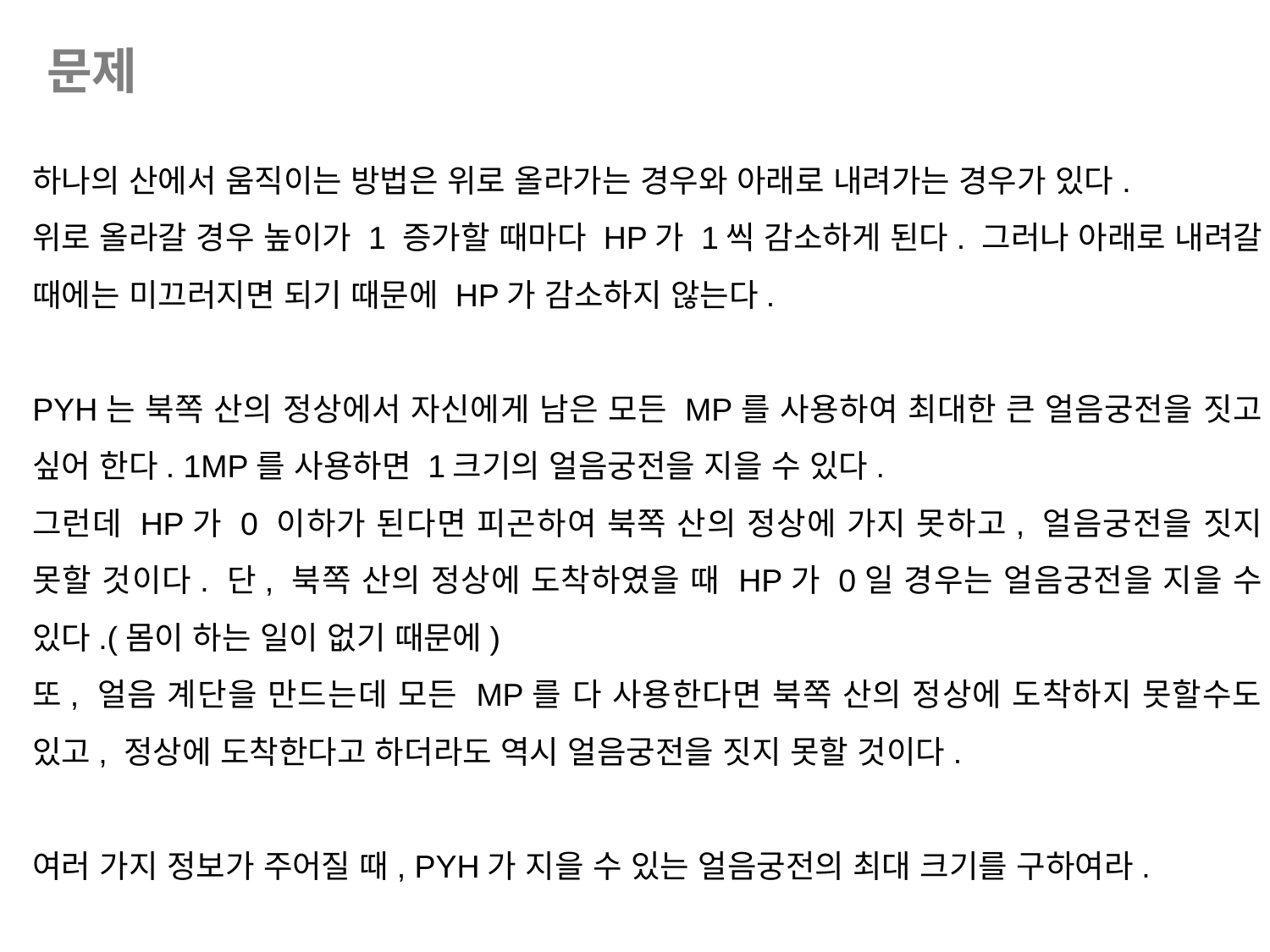

문제
하나의 산에서 움직이는 방법은 위로 올라가는 경우와 아래로 내려가는 경우가 있다.
위로 올라갈 경우 높이가 1 증가할 때마다 HP가 1씩 감소하게 된다. 그러나 아래로 내려갈 때에는 미끄러지면 되기 때문에 HP가 감소하지 않는다.

PYH는 북쪽 산의 정상에서 자신에게 남은 모든 MP를 사용하여 최대한 큰 얼음궁전을 짓고 싶어 한다. 1MP를 사용하면 1크기의 얼음궁전을 지을 수 있다.
그런데 HP가 0 이하가 된다면 피곤하여 북쪽 산의 정상에 가지 못하고, 얼음궁전을 짓지 못할 것이다. 단, 북쪽 산의 정상에 도착하였을 때 HP가 0일 경우는 얼음궁전을 지을 수 있다.(몸이 하는 일이 없기 때문에)
또, 얼음 계단을 만드는데 모든 MP를 다 사용한다면 북쪽 산의 정상에 도착하지 못할수도 있고, 정상에 도착한다고 하더라도 역시 얼음궁전을 짓지 못할 것이다.

여러 가지 정보가 주어질 때, PYH가 지을 수 있는 얼음궁전의 최대 크기를 구하여라.